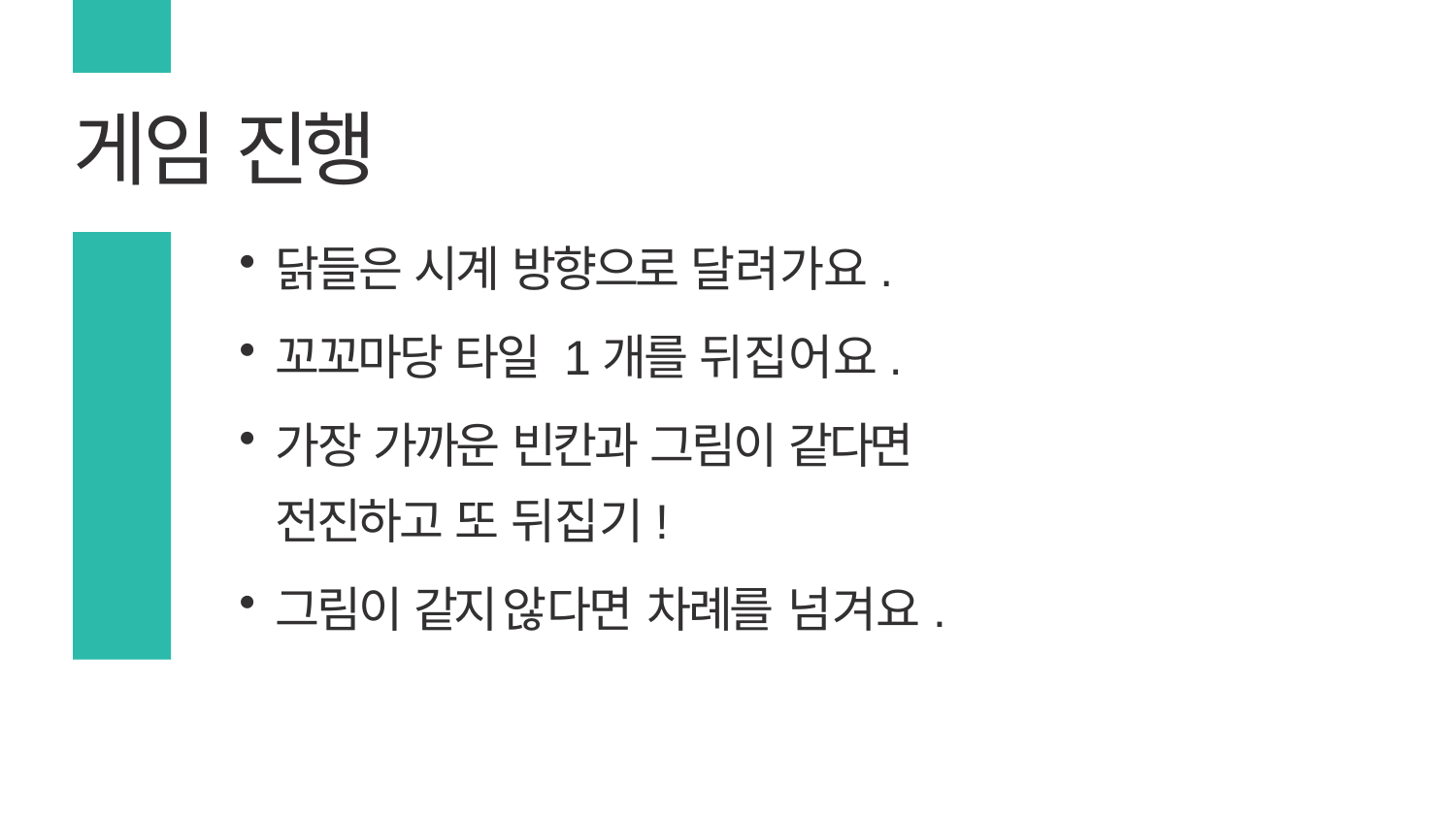

# 게임 진행
닭들은 시계 방향으로 달려가요.
꼬꼬마당 타일 1개를 뒤집어요.
가장 가까운 빈칸과 그림이 같다면
전진하고 또 뒤집기!
그림이 같지 않다면 차례를 넘겨요.